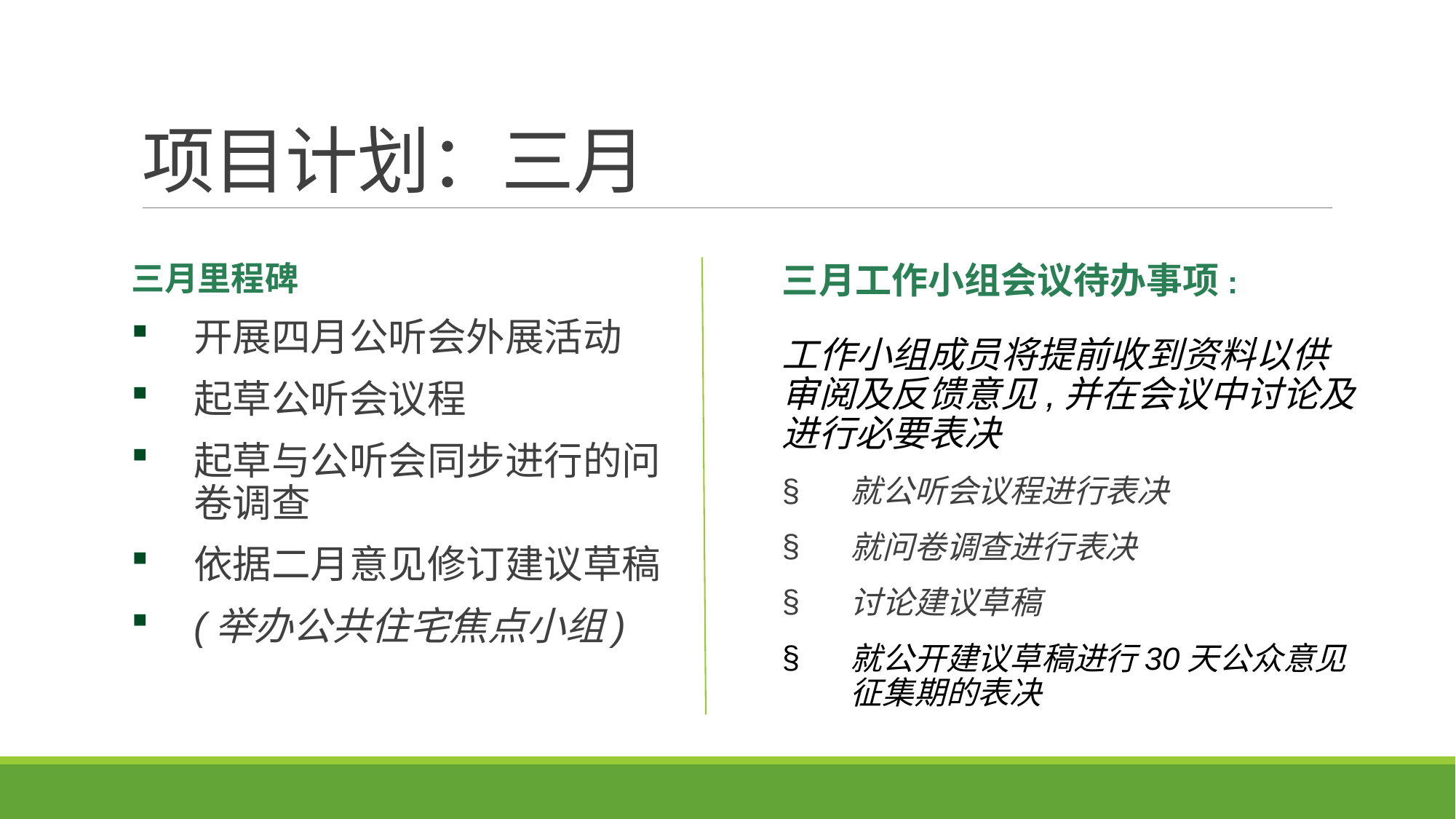

# 项目计划：三月
三月里程碑
开展四月公听会外展活动
起草公听会议程
起草与公听会同步进行的问卷调查
依据二月意见修订建议草稿
(举办公共住宅焦点小组)

三月工作小组会议待办事项: 
工作小组成员将提前收到资料以供审阅及反馈意见,并在会议中讨论及进行必要表决
就公听会议程进行表决
就问卷调查进行表决
讨论建议草稿
就公开建议草稿进行30天公众意见征集期的表决